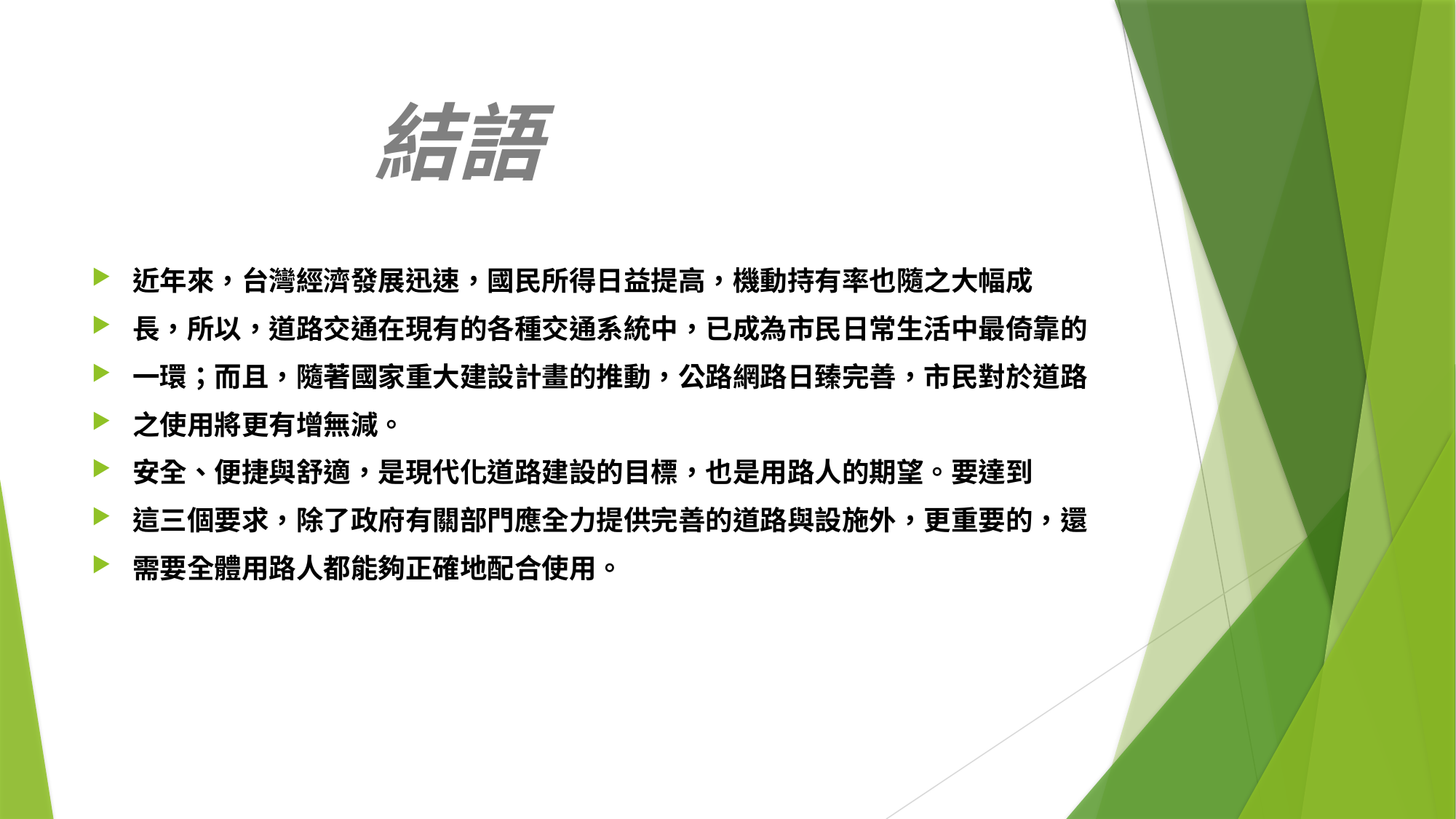

# 結語
近年來，台灣經濟發展迅速，國民所得日益提高，機動持有率也隨之大幅成
長，所以，道路交通在現有的各種交通系統中，已成為市民日常生活中最倚靠的
一環；而且，隨著國家重大建設計畫的推動，公路網路日臻完善，市民對於道路
之使用將更有增無減。
安全、便捷與舒適，是現代化道路建設的目標，也是用路人的期望。要達到
這三個要求，除了政府有關部門應全力提供完善的道路與設施外，更重要的，還
需要全體用路人都能夠正確地配合使用。